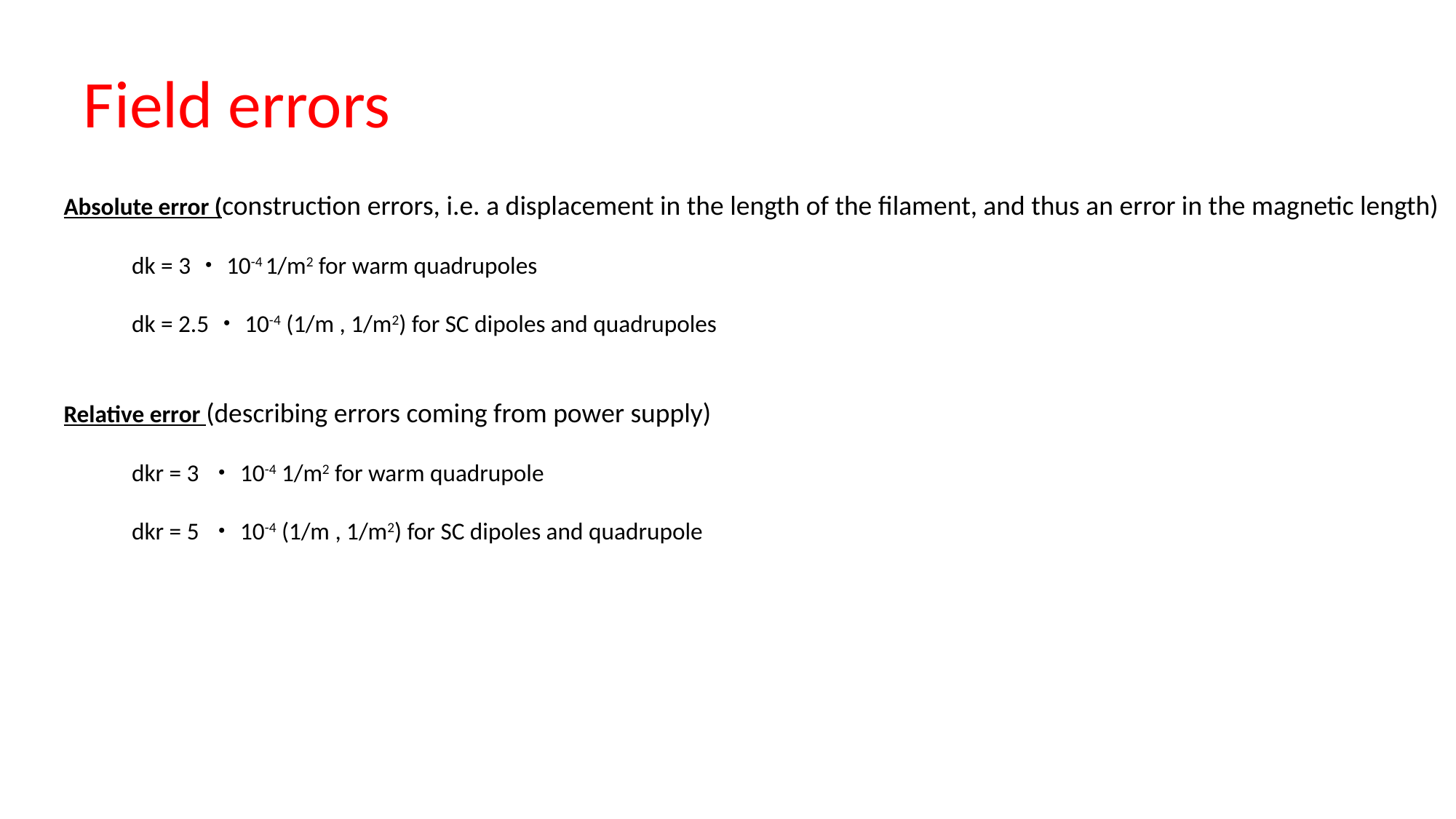

# Field errors
Absolute error (construction errors, i.e. a displacement in the length of the filament, and thus an error in the magnetic length)
dk = 3・10-4 1/m2 for warm quadrupoles
dk = 2.5・10-4 (1/m , 1/m2) for SC dipoles and quadrupoles

Relative error (describing errors coming from power supply)
dkr = 3 ・10-4 1/m2 for warm quadrupole
dkr = 5 ・10-4 (1/m , 1/m2) for SC dipoles and quadrupole